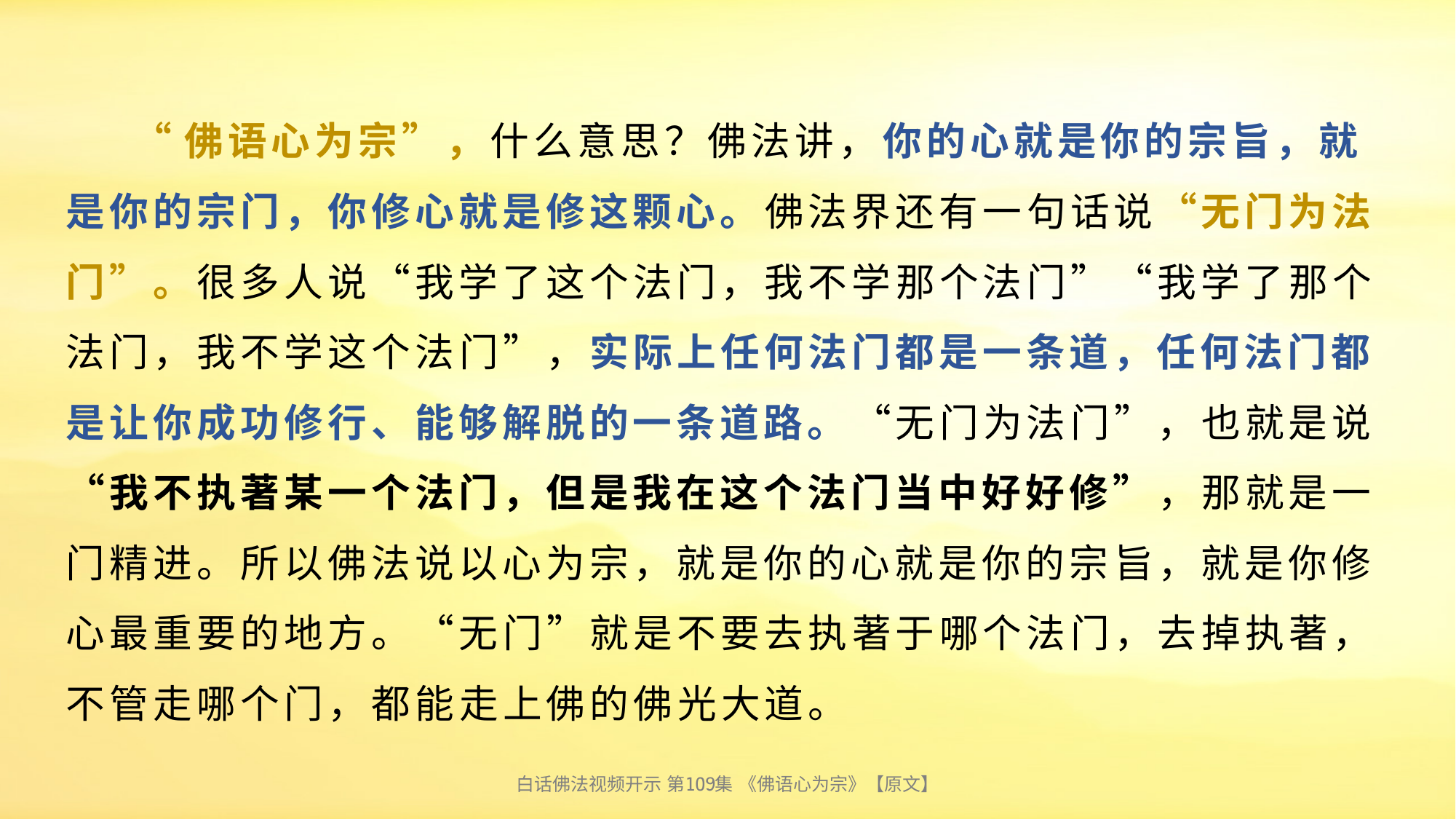

# “佛语心为宗”，什么意思？佛法讲，你的心就是你的宗旨，就是你的宗门，你修心就是修这颗心。佛法界还有一句话说“无门为法门”。很多人说“我学了这个法门，我不学那个法门”“我学了那个法门，我不学这个法门”，实际上任何法门都是一条道，任何法门都是让你成功修行、能够解脱的一条道路。“无门为法门”，也就是说“我不执著某一个法门，但是我在这个法门当中好好修”，那就是一门精进。所以佛法说以心为宗，就是你的心就是你的宗旨，就是你修心最重要的地方。“无门”就是不要去执著于哪个法门，去掉执著，不管走哪个门，都能走上佛的佛光大道。
白话佛法视频开示 第109集 《佛语心为宗》【原文】